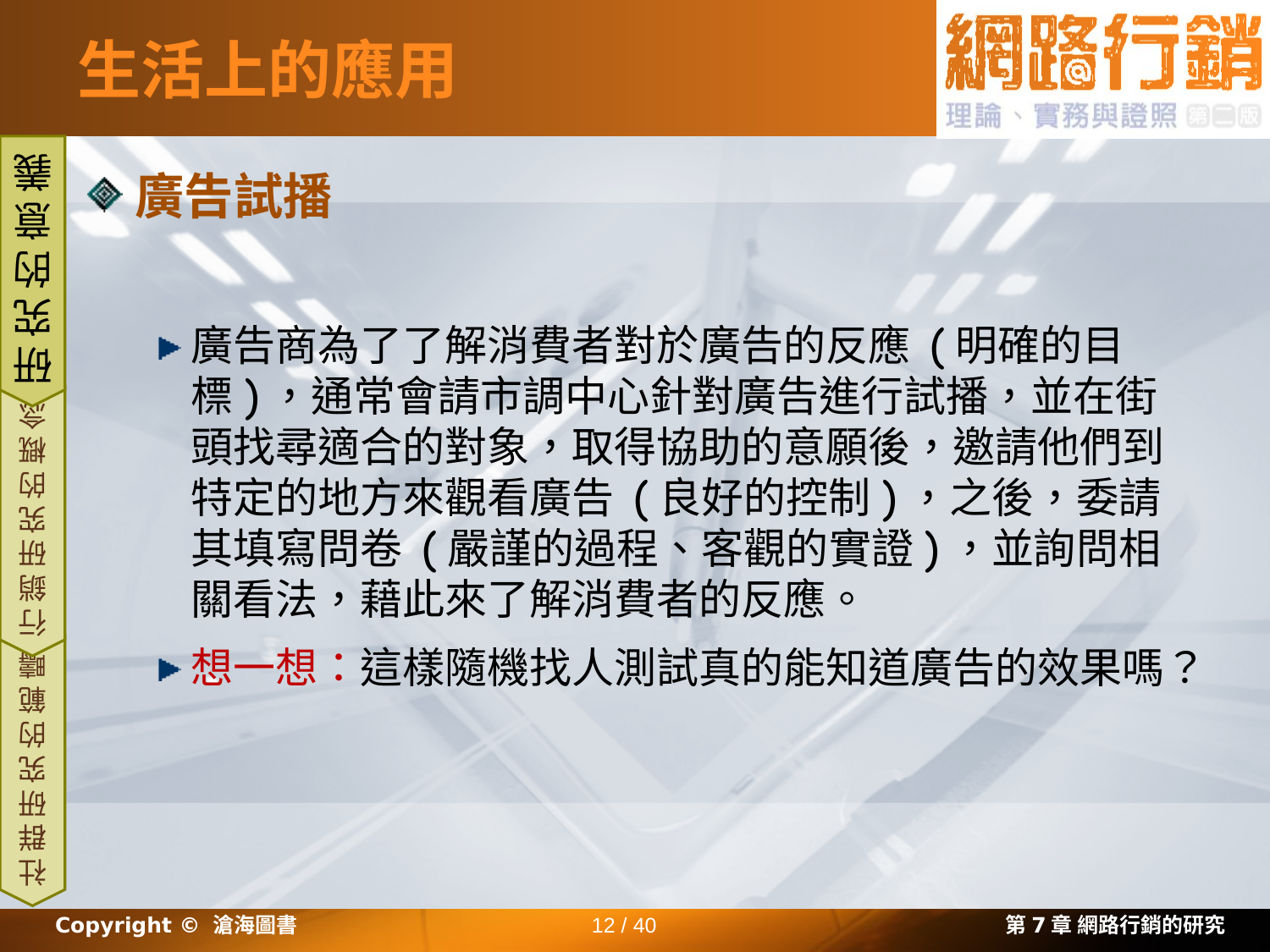

# 生活上的應用
廣告試播

廣告商為了了解消費者對於廣告的反應 (明確的目標)，通常會請市調中心針對廣告進行試播，並在街頭找尋適合的對象，取得協助的意願後，邀請他們到特定的地方來觀看廣告 (良好的控制)，之後，委請其填寫問卷 (嚴謹的過程、客觀的實證)，並詢問相關看法，藉此來了解消費者的反應。
想一想：這樣隨機找人測試真的能知道廣告的效果嗎？
研究的意義
行銷研究的概念
社群研究的範疇
Copyright © 滄海圖書
12 / 40
第7章 網路行銷的研究